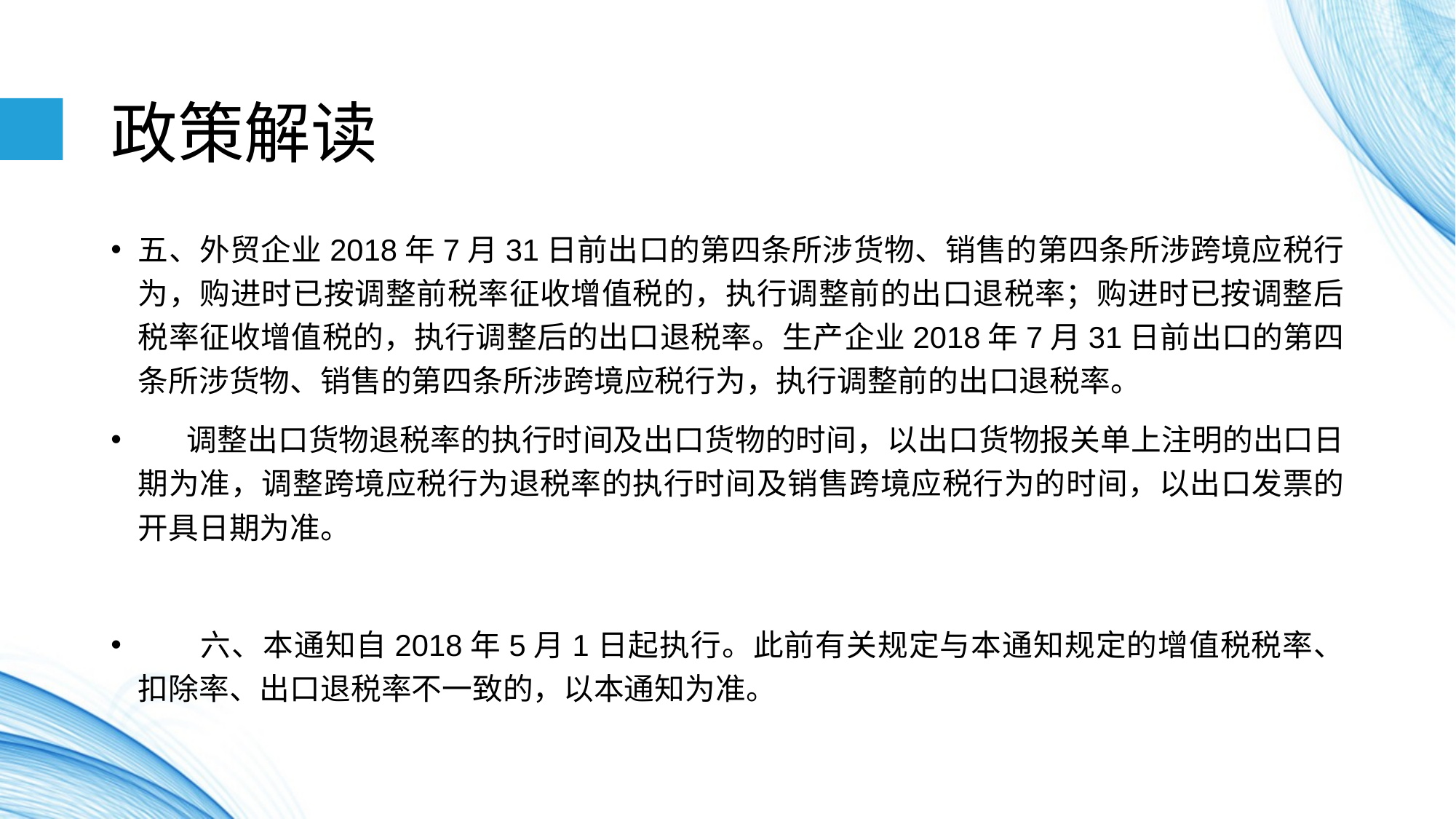

# 政策解读
五、外贸企业2018年7月31日前出口的第四条所涉货物、销售的第四条所涉跨境应税行为，购进时已按调整前税率征收增值税的，执行调整前的出口退税率；购进时已按调整后税率征收增值税的，执行调整后的出口退税率。生产企业2018年7月31日前出口的第四条所涉货物、销售的第四条所涉跨境应税行为，执行调整前的出口退税率。
      调整出口货物退税率的执行时间及出口货物的时间，以出口货物报关单上注明的出口日期为准，调整跨境应税行为退税率的执行时间及销售跨境应税行为的时间，以出口发票的开具日期为准。

　　六、本通知自2018年5月1日起执行。此前有关规定与本通知规定的增值税税率、扣除率、出口退税率不一致的，以本通知为准。